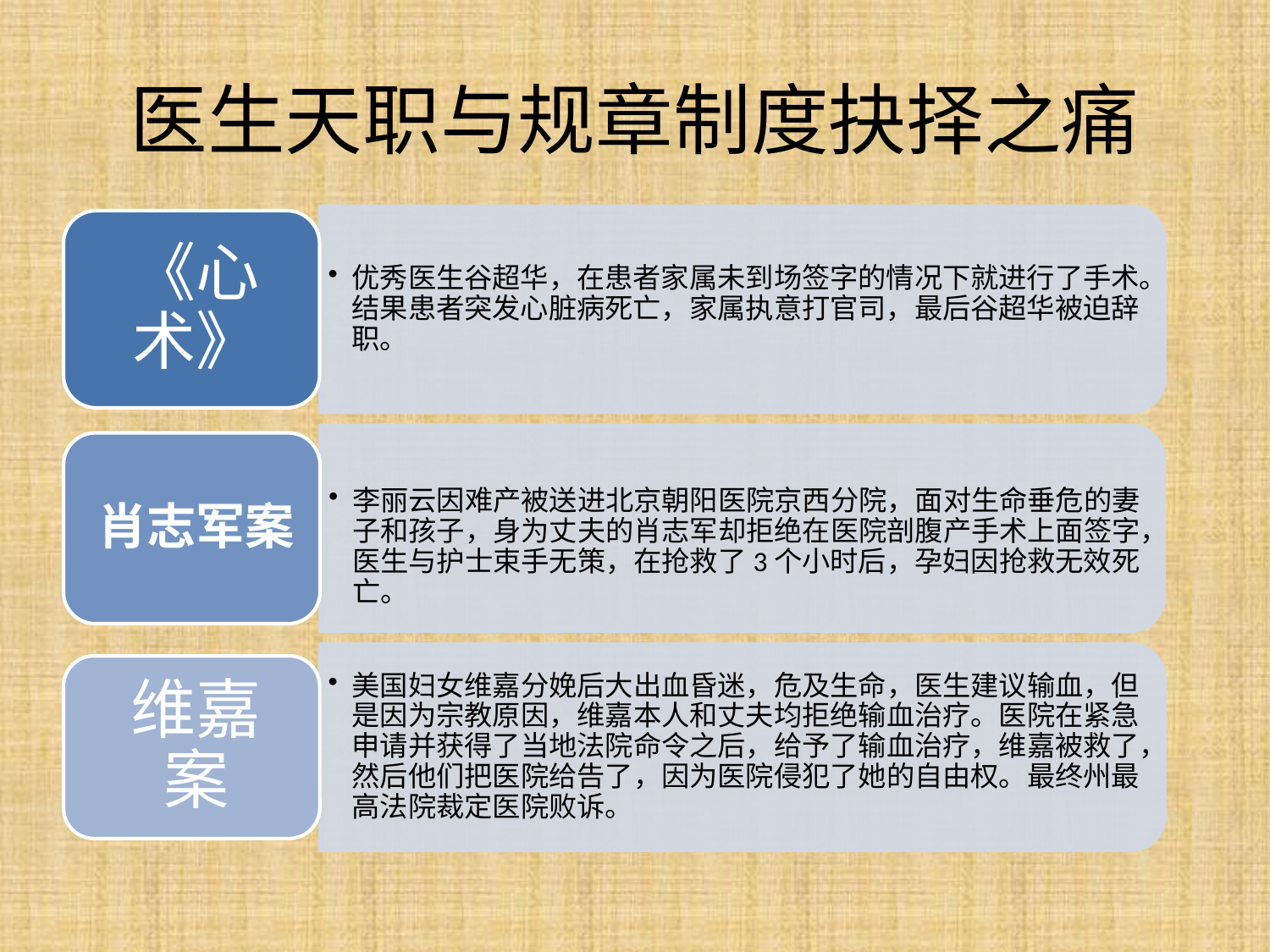

# 医生天职与规章制度抉择之痛
优秀医生谷超华，在患者家属未到场签字的情况下就进行了手术。结果患者突发心脏病死亡，家属执意打官司，最后谷超华被迫辞职。
《心术》

李丽云因难产被送进北京朝阳医院京西分院，面对生命垂危的妻子和孩子，身为丈夫的肖志军却拒绝在医院剖腹产手术上面签字，医生与护士束手无策，在抢救了3个小时后，孕妇因抢救无效死亡。
肖志军案
美国妇女维嘉分娩后大出血昏迷，危及生命，医生建议输血，但是因为宗教原因，维嘉本人和丈夫均拒绝输血治疗。医院在紧急申请并获得了当地法院命令之后，给予了输血治疗，维嘉被救了，然后他们把医院给告了，因为医院侵犯了她的自由权。最终州最高法院裁定医院败诉。
维嘉案